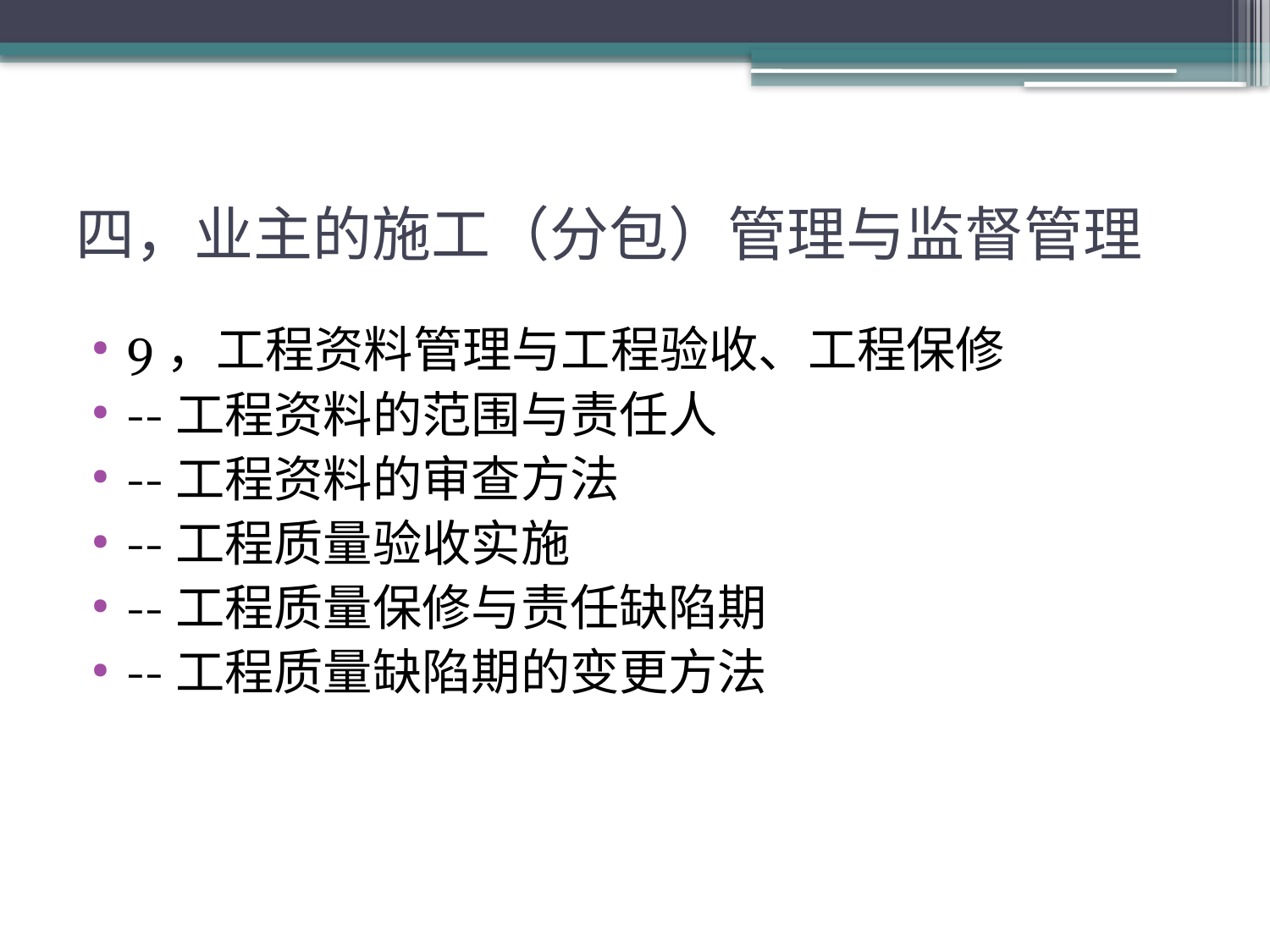

# 四，业主的施工（分包）管理与监督管理
9，工程资料管理与工程验收、工程保修
--工程资料的范围与责任人
--工程资料的审查方法
--工程质量验收实施
--工程质量保修与责任缺陷期
--工程质量缺陷期的变更方法